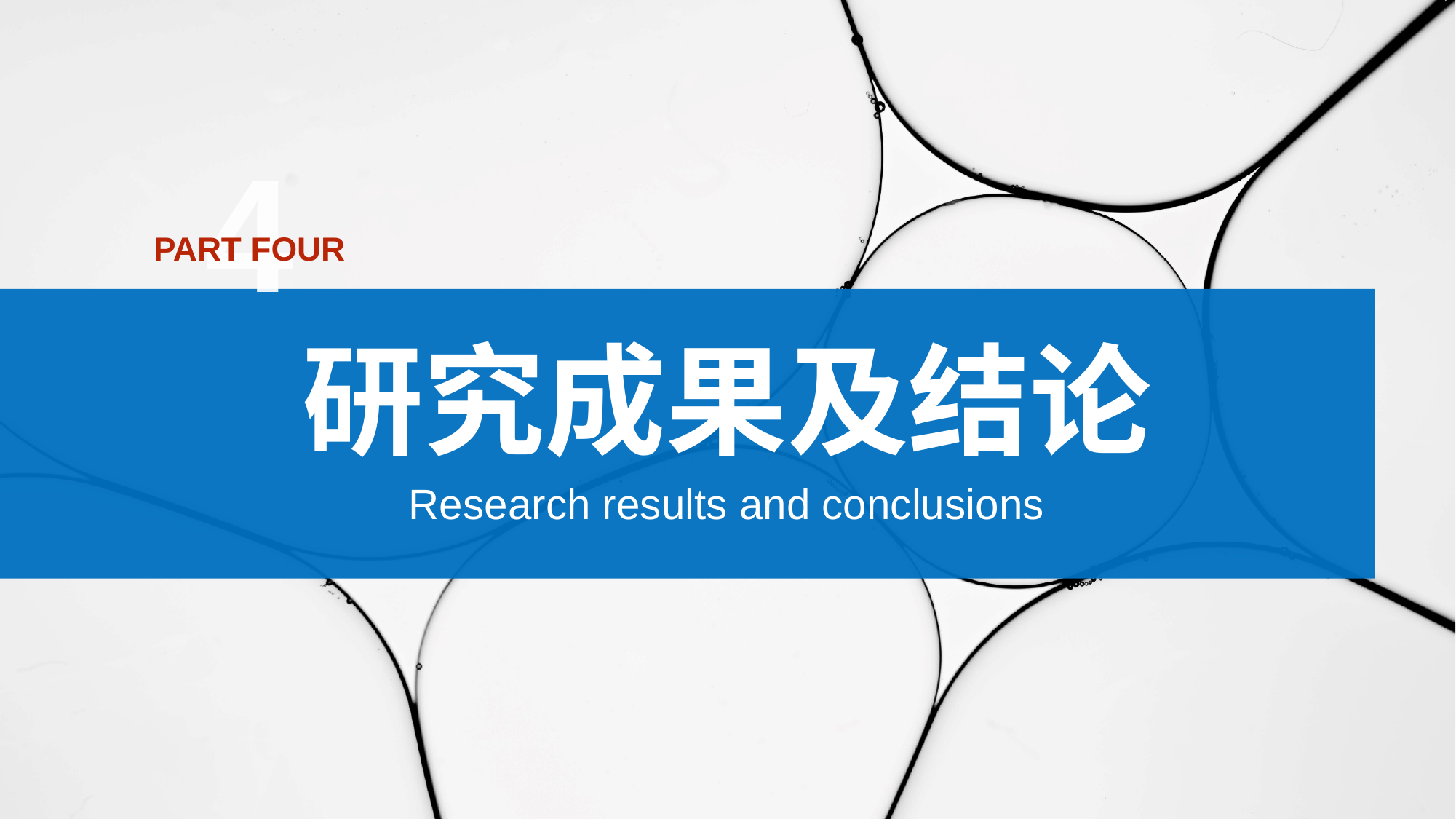

4
PART FOUR
研究成果及结论
Research results and conclusions